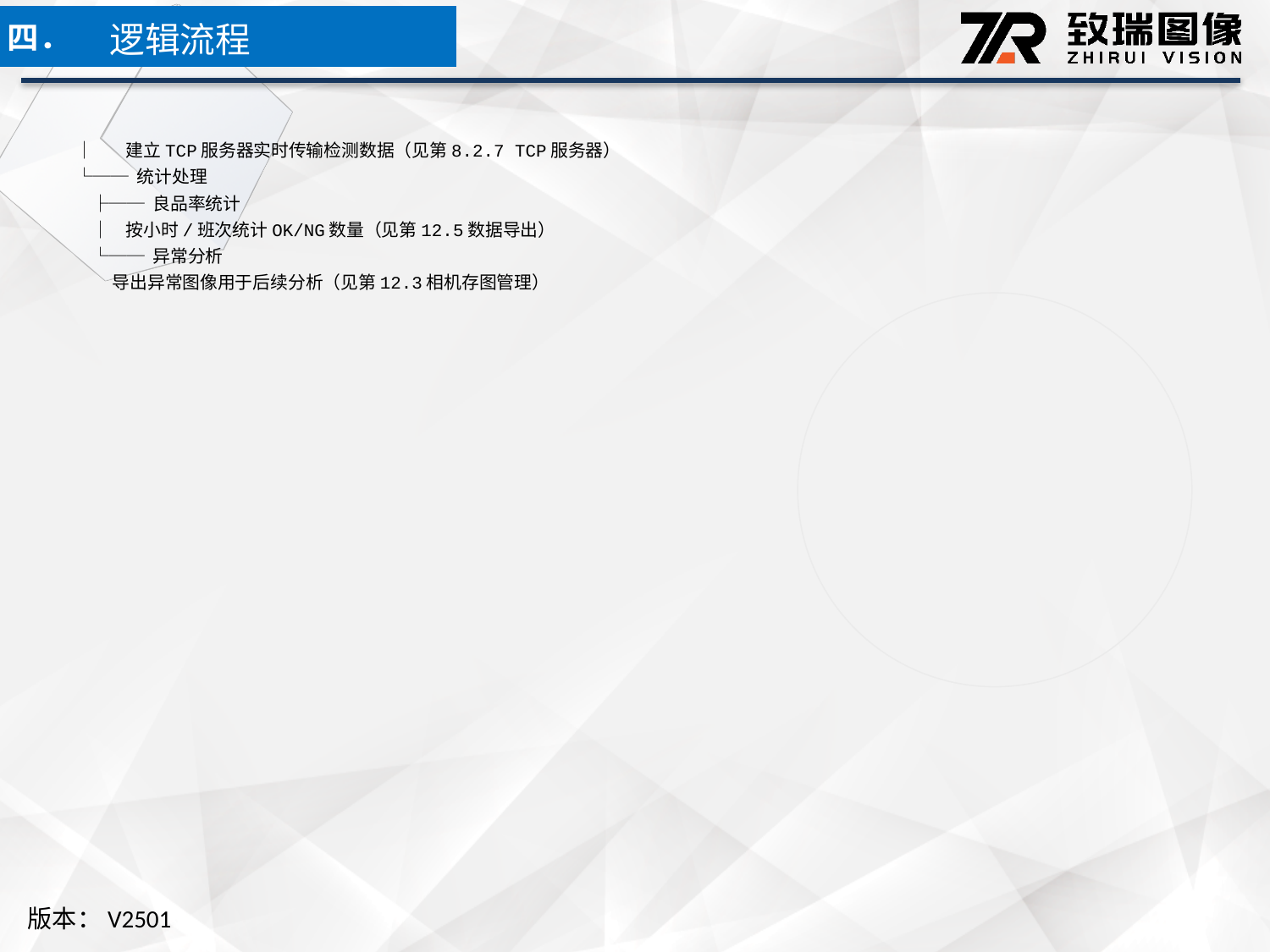

逻辑流程
四．

│       建立TCP服务器实时传输检测数据（见第8.2.7 TCP服务器）
└── 统计处理
    ├── 良品率统计
    │   按小时/班次统计OK/NG数量（见第12.5数据导出）
    └── 异常分析
        导出异常图像用于后续分析（见第12.3相机存图管理）